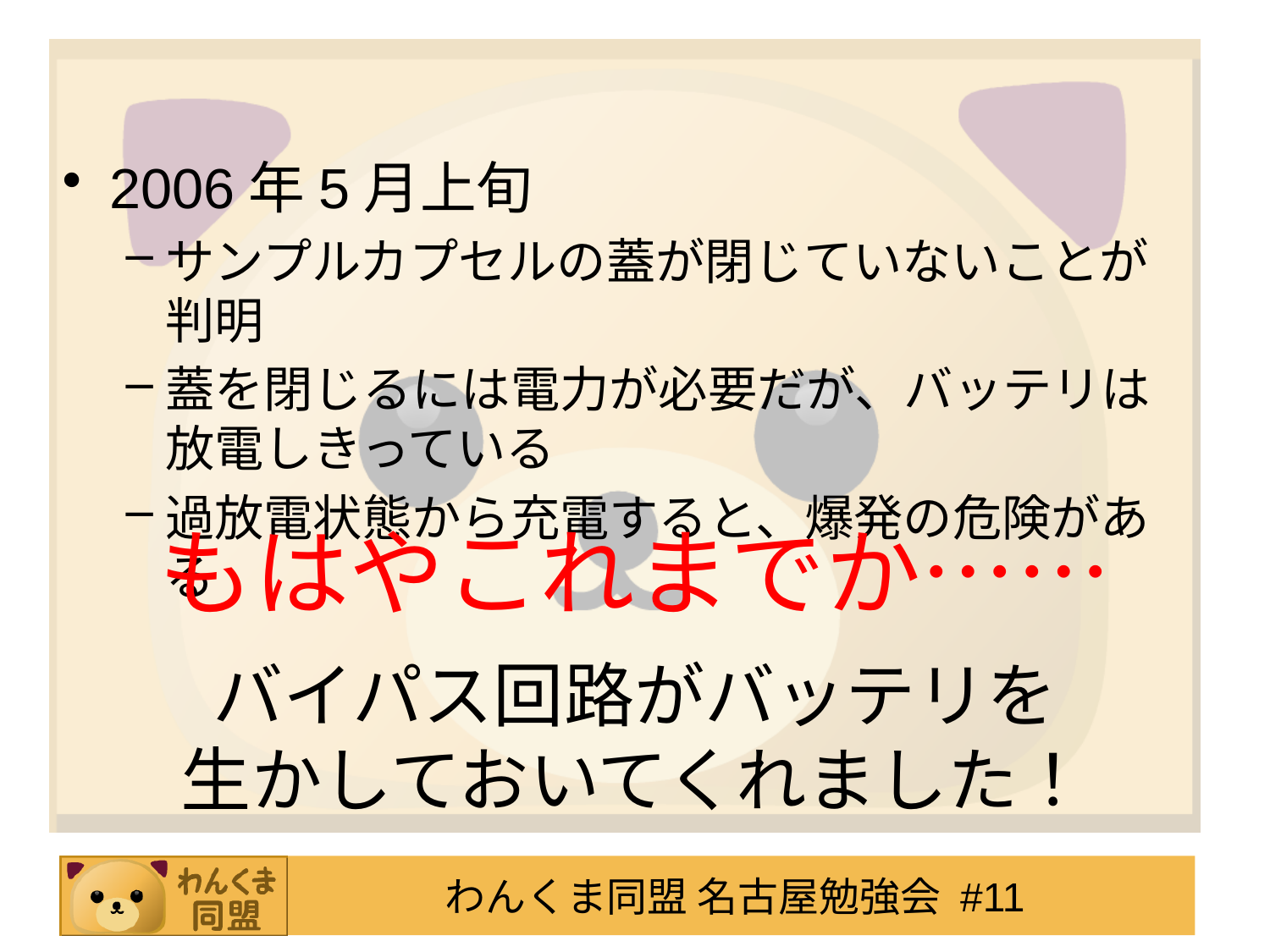

#
2006年5月上旬
サンプルカプセルの蓋が閉じていないことが判明
蓋を閉じるには電力が必要だが、バッテリは放電しきっている
過放電状態から充電すると、爆発の危険がある
もはやこれまでか……
バイパス回路がバッテリを
生かしておいてくれました！